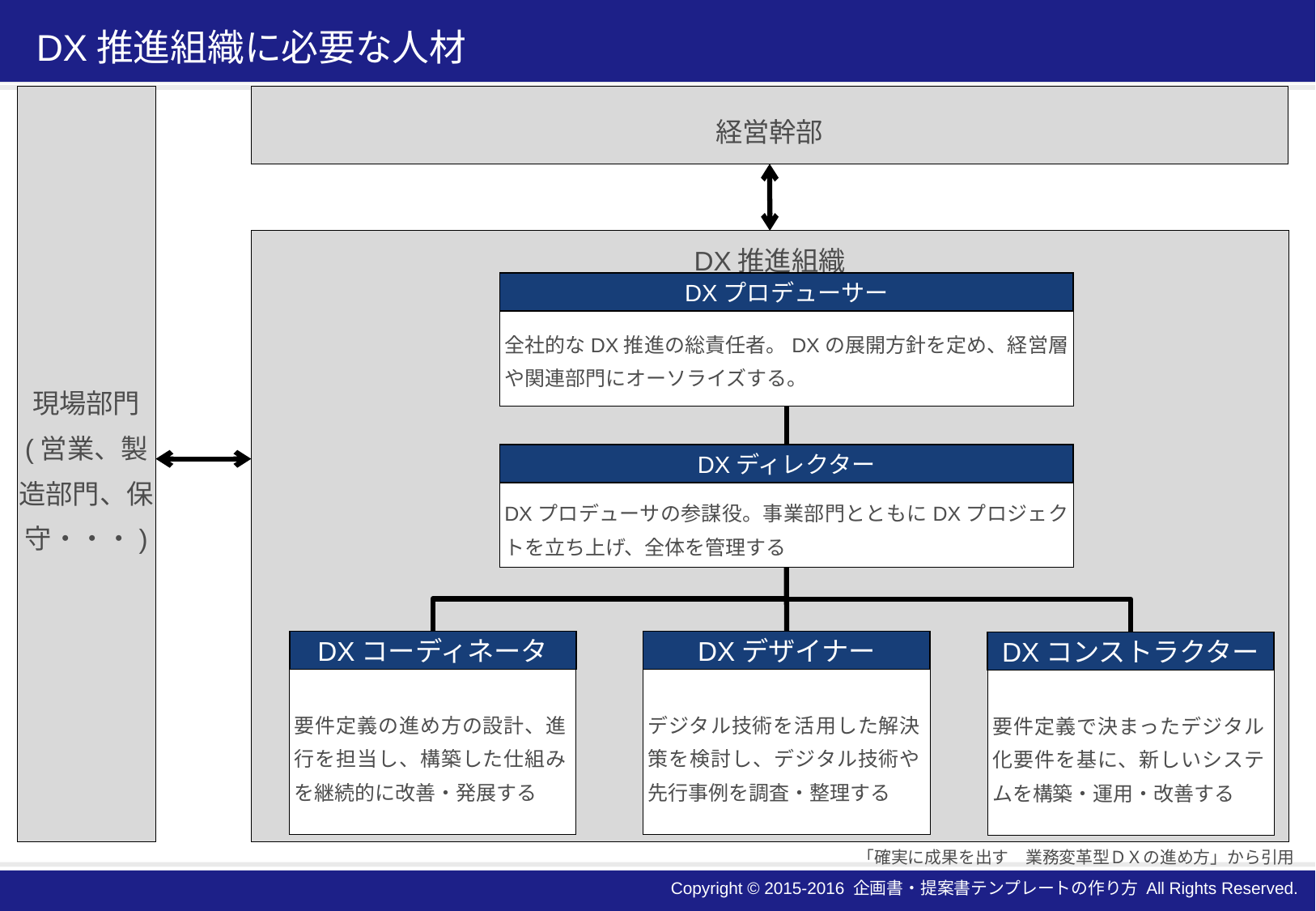

# DX推進組織に必要な人材
現場部門
(営業、製造部門、保守・・・)
経営幹部
DX推進組織
DXプロデューサー
全社的なDX推進の総責任者。DXの展開方針を定め、経営層や関連部門にオーソライズする。
DXディレクター
DXプロデューサの参謀役。事業部門とともにDXプロジェクトを立ち上げ、全体を管理する
DXコーディネータ
DXデザイナー
DXコンストラクター
要件定義の進め方の設計、進行を担当し、構築した仕組みを継続的に改善・発展する
デジタル技術を活用した解決策を検討し、デジタル技術や先行事例を調査・整理する
要件定義で決まったデジタル化要件を基に、新しいシステムを構築・運用・改善する
「確実に成果を出す　業務変革型ＤＸの進め方」から引用